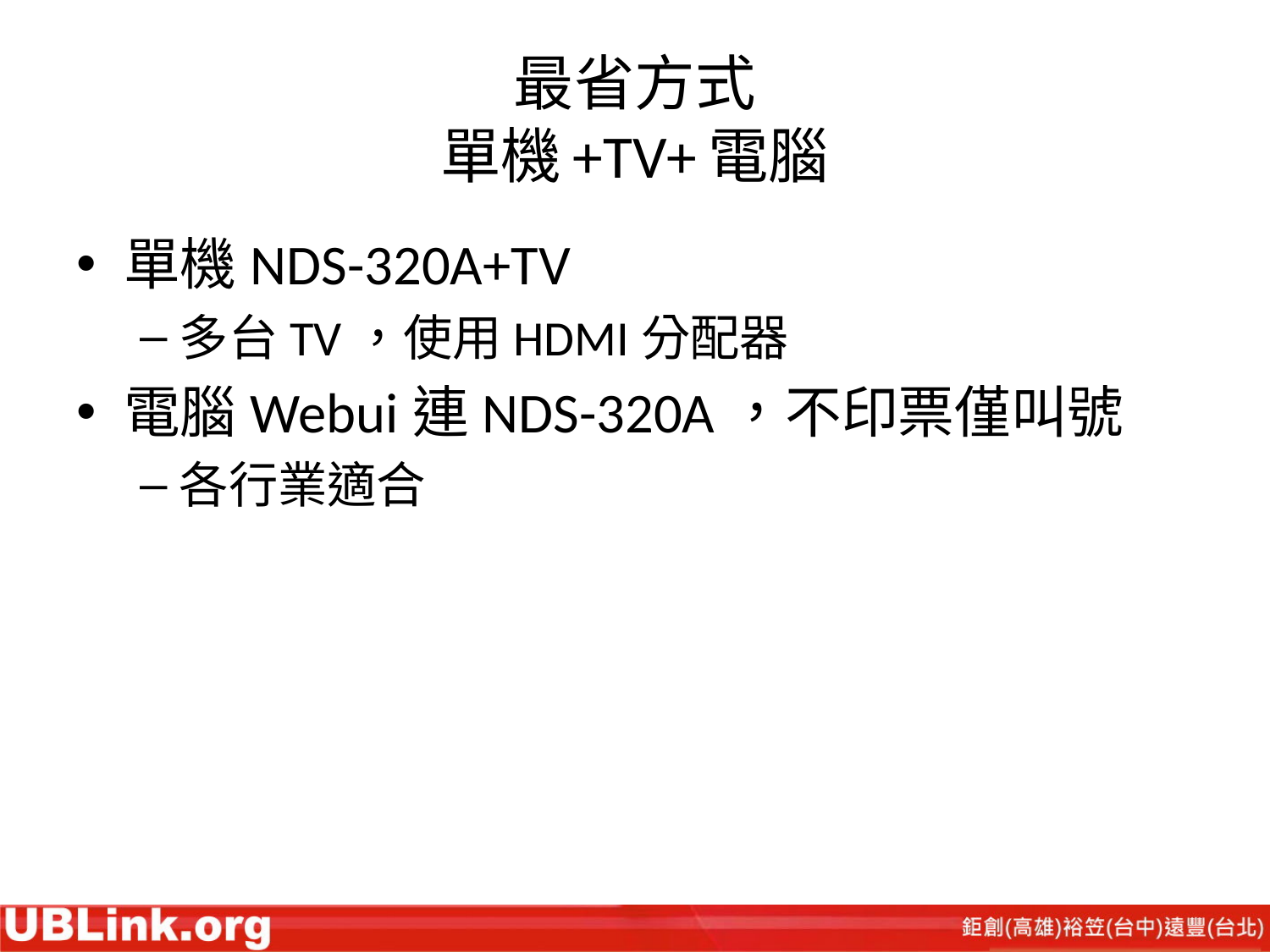

# 最省方式 單機+TV+電腦
單機NDS-320A+TV
多台TV，使用HDMI分配器
電腦Webui連NDS-320A，不印票僅叫號
各行業適合